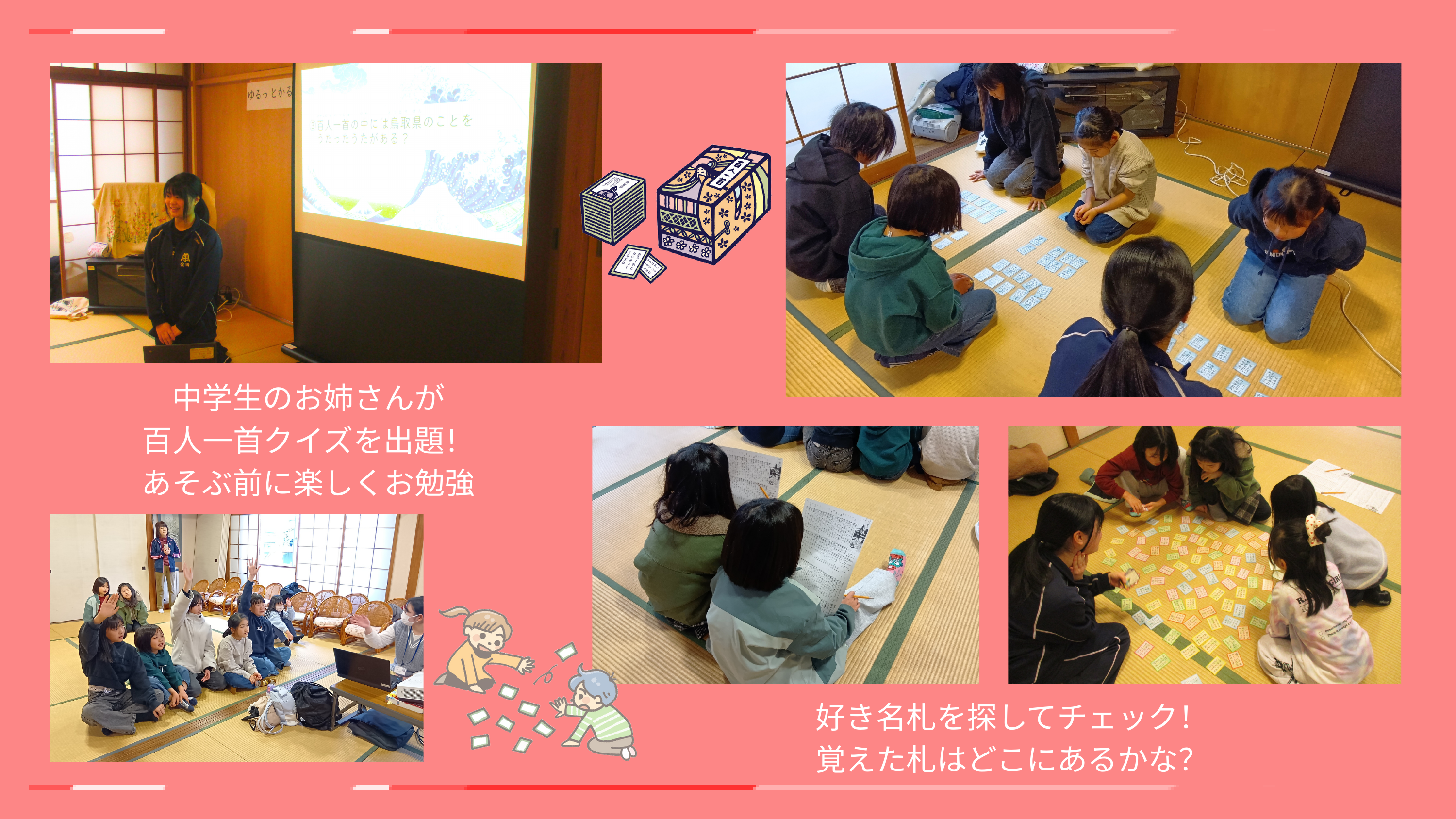

中学生のお姉さんが
百人一首クイズを出題！
あそぶ前に楽しくお勉強

好き名札を探してチェック！
覚えた札はどこにあるかな？